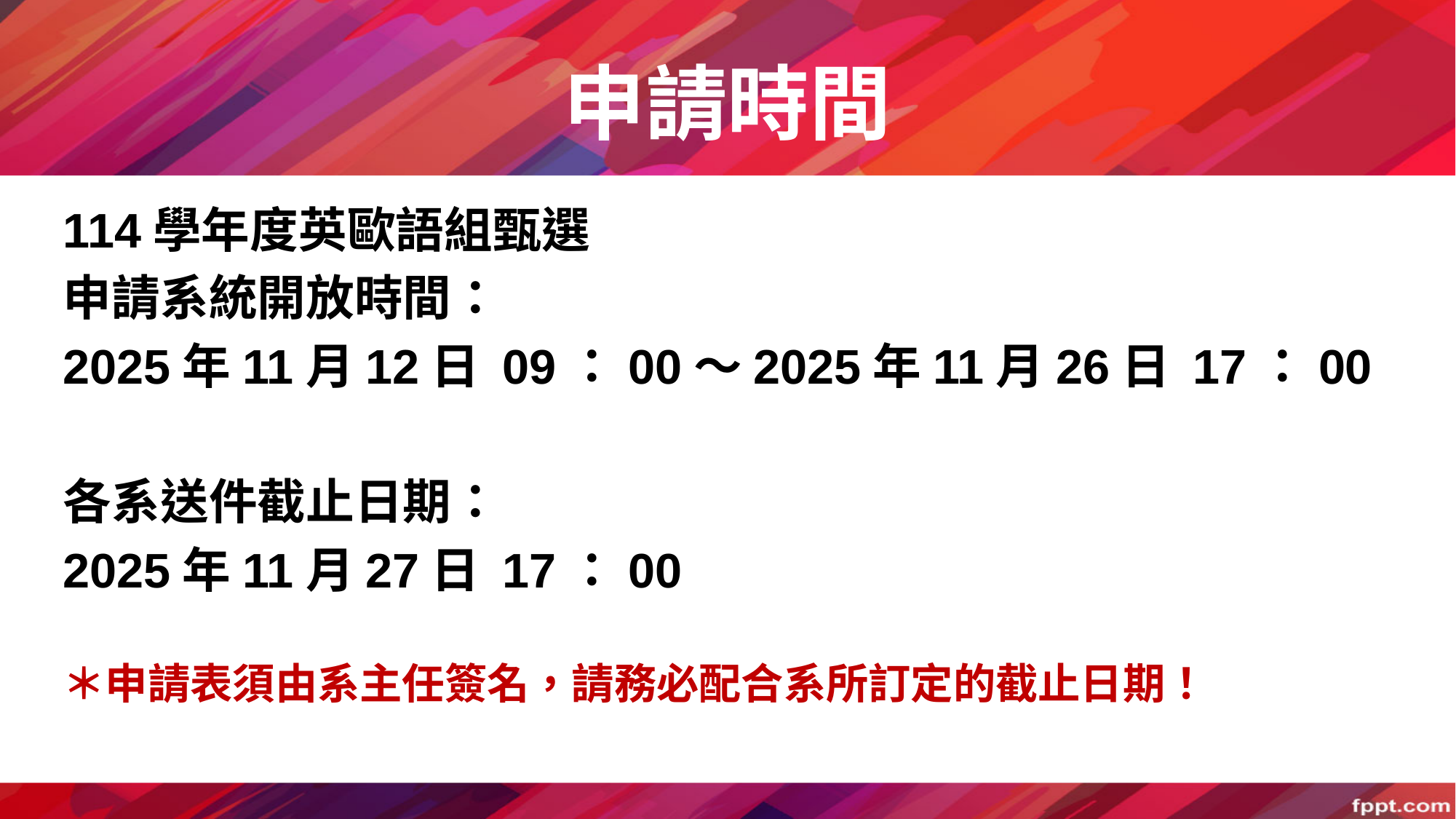

# 申請時間
114學年度英歐語組甄選
申請系統開放時間：
2025年11月12日 09：00～2025年11月26日 17：00

各系送件截止日期：
2025年11月27日 17：00

＊申請表須由系主任簽名，請務必配合系所訂定的截止日期！